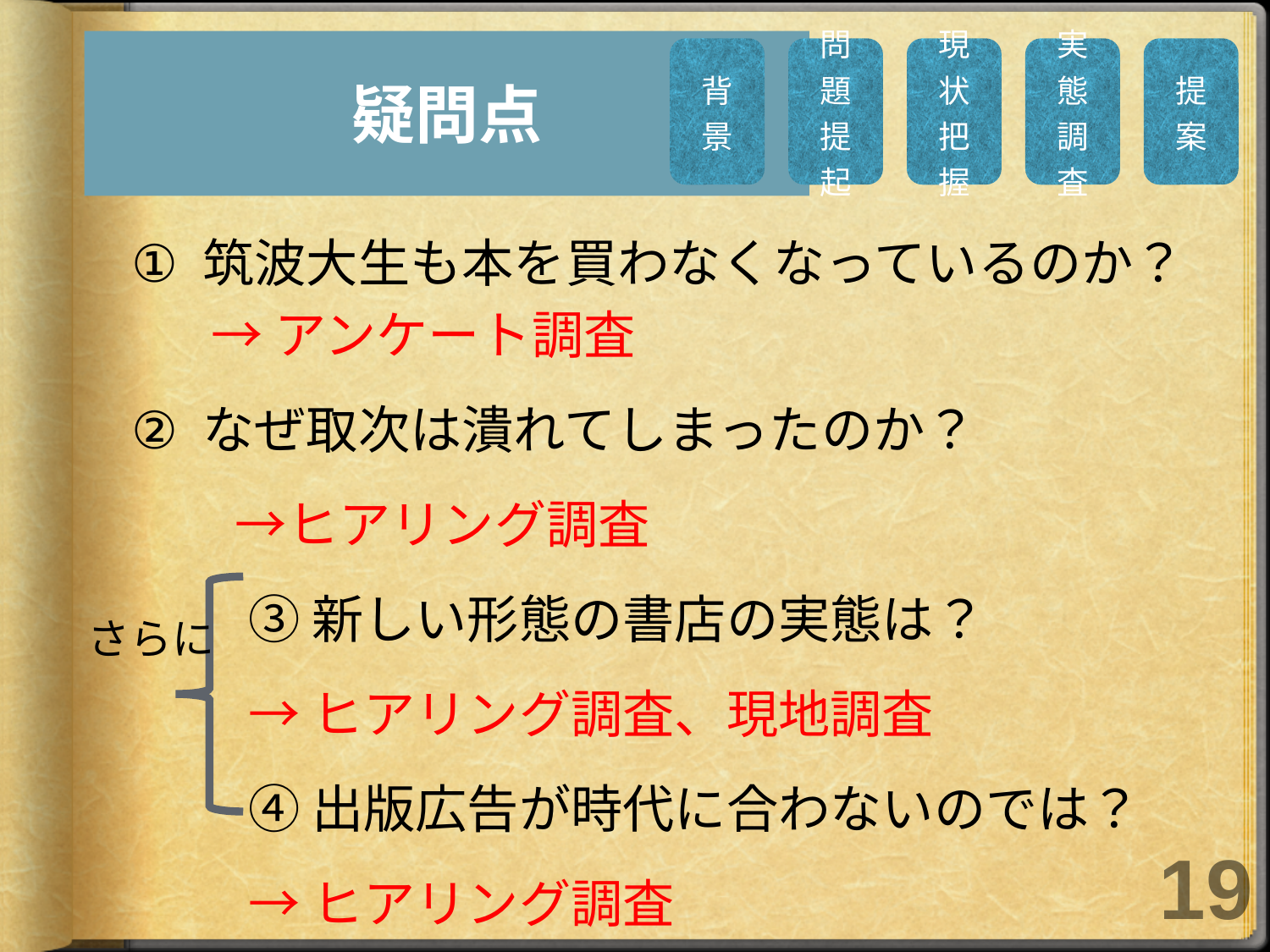

背景
問題提起
現状把握
実態調査
提案
疑問点
筑波大生も本を買わなくなっているのか？
→アンケート調査
なぜ取次は潰れてしまったのか？
　　→ヒアリング調査
	③新しい形態の書店の実態は？
		→ヒアリング調査、現地調査
	④出版広告が時代に合わないのでは？
		→ヒアリング調査

さらに

19